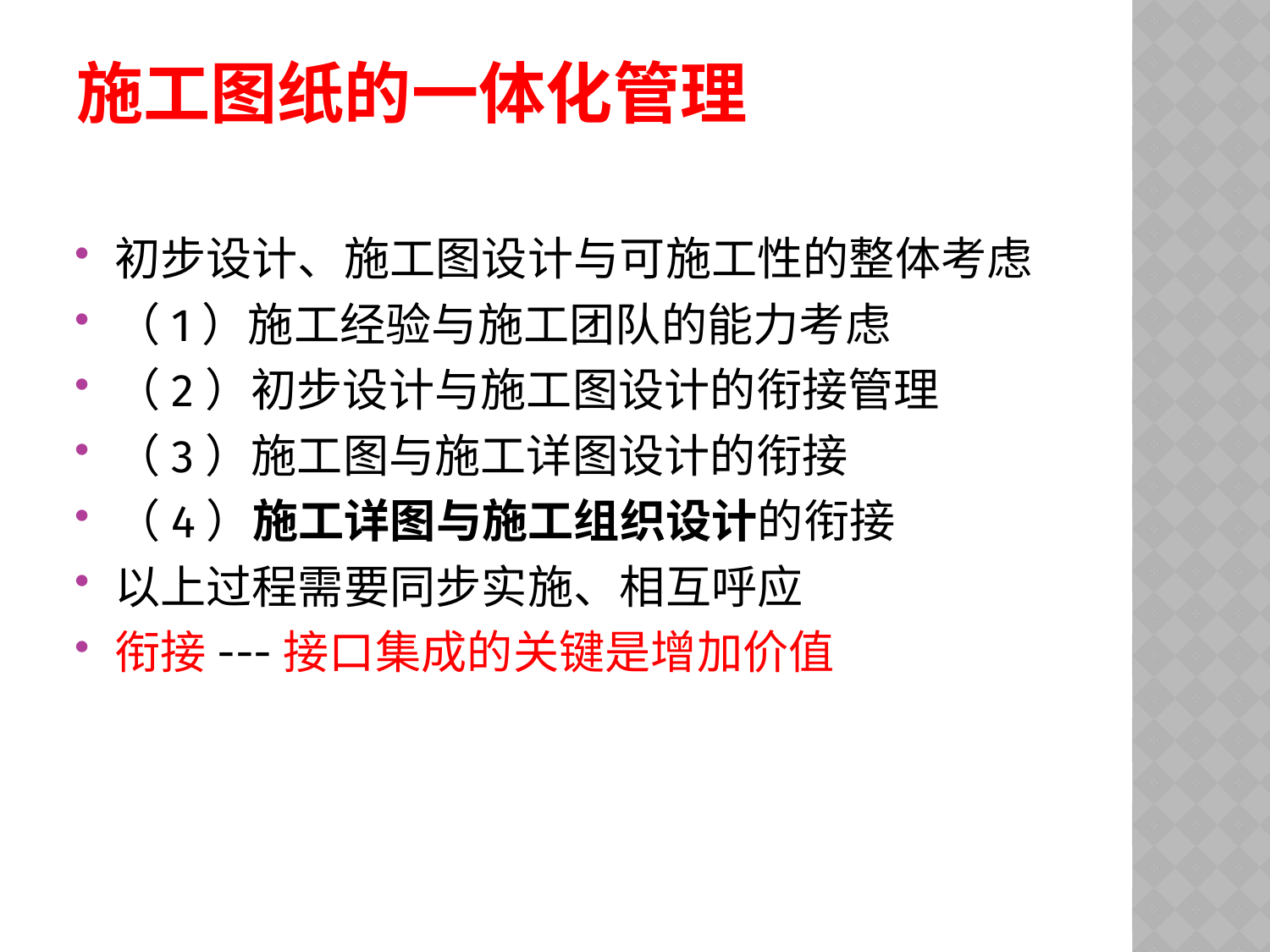

# 施工图纸的一体化管理
初步设计、施工图设计与可施工性的整体考虑
（1）施工经验与施工团队的能力考虑
（2）初步设计与施工图设计的衔接管理
（3）施工图与施工详图设计的衔接
（4）施工详图与施工组织设计的衔接
以上过程需要同步实施、相互呼应
衔接---接口集成的关键是增加价值